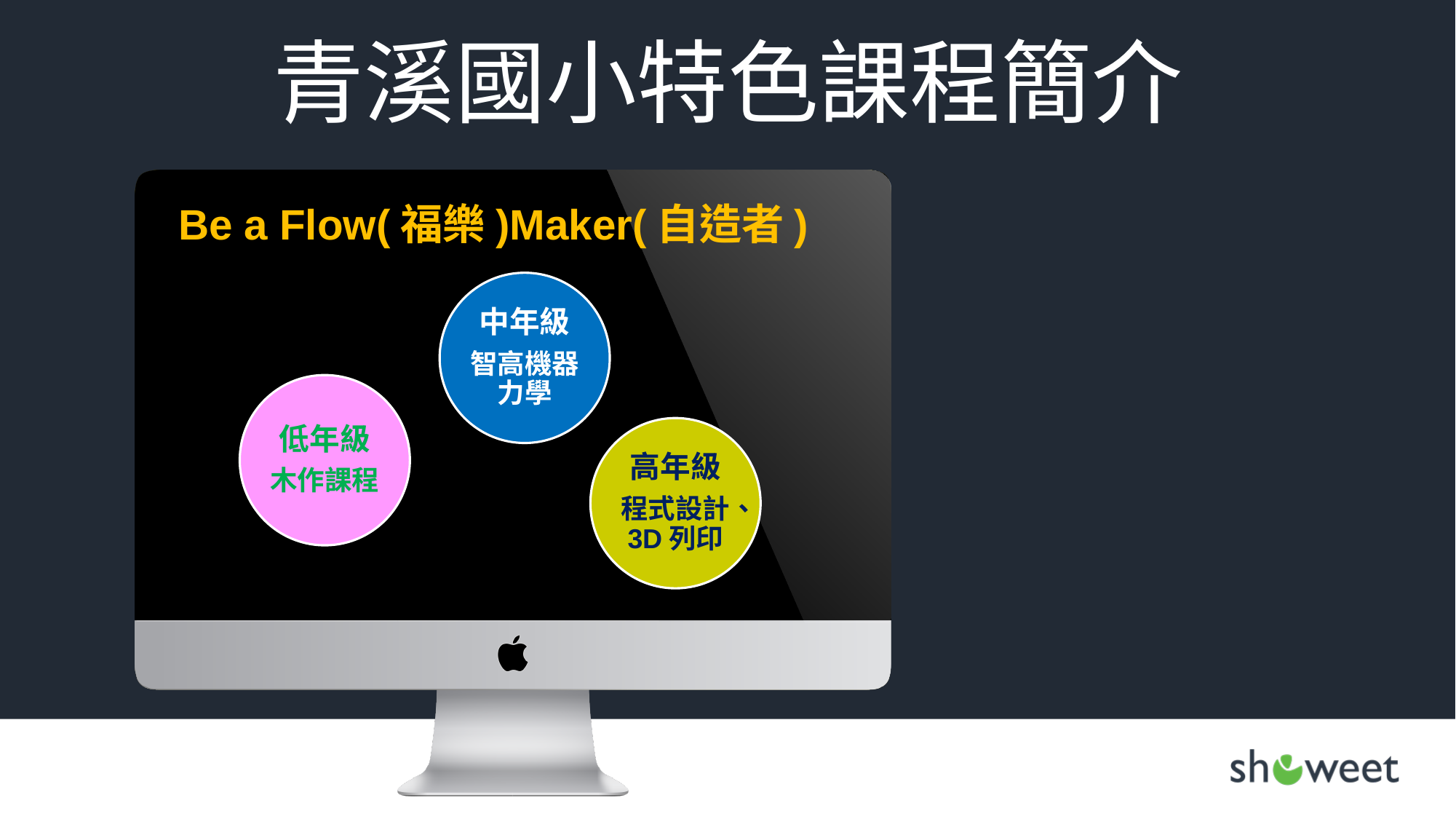

# 青溪國小特色課程簡介
Be a Flow(福樂)Maker(自造者)

中年級
智高機器力學

低年級
木作課程

高年級
程式設計、3D列印